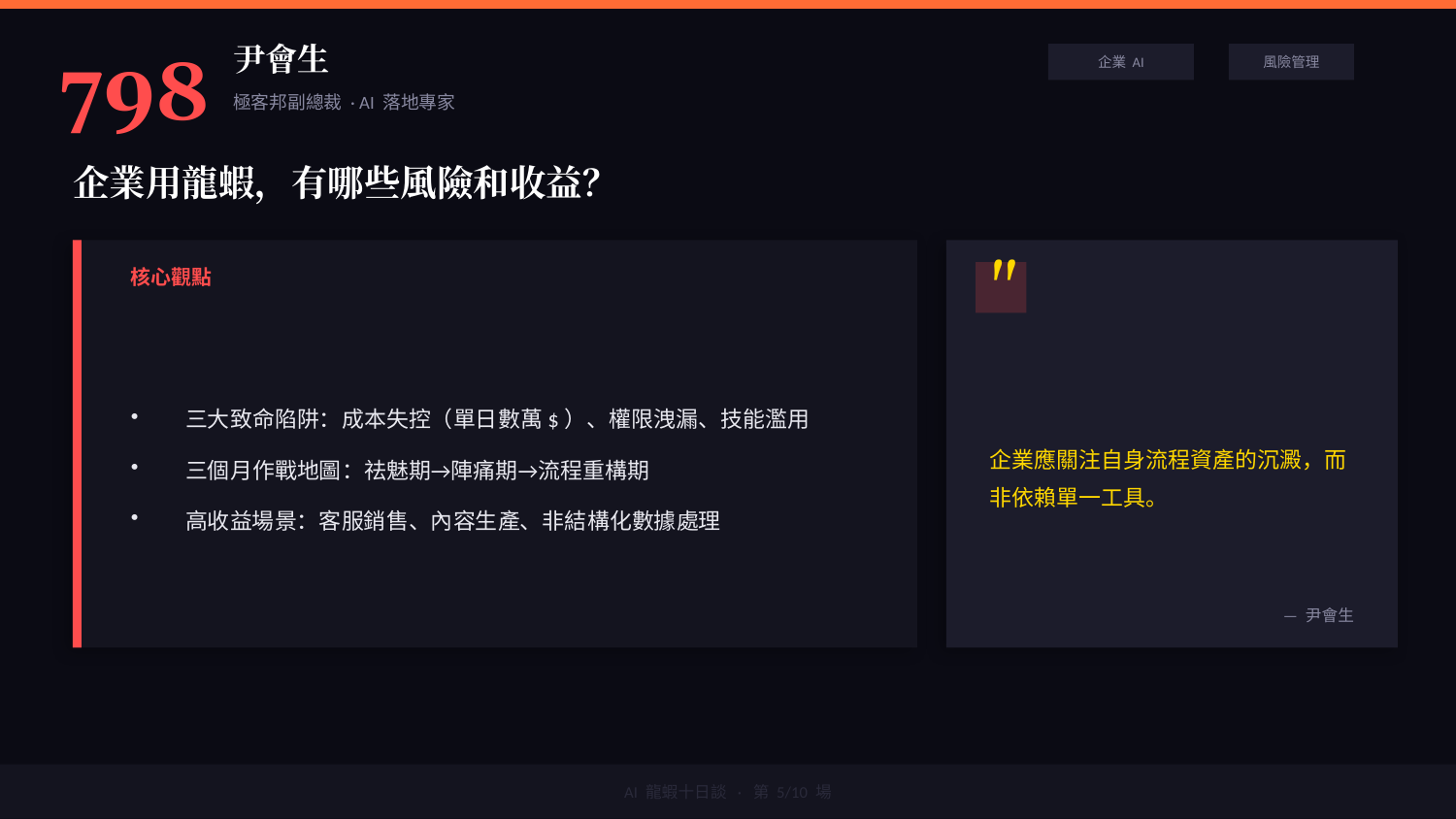

798
尹會生

企業 AI

風險管理
極客邦副總裁 · AI 落地專家
企業用龍蝦，有哪些風險和收益？

"
核心觀點

三大致命陷阱：成本失控（單日數萬$）、權限洩漏、技能濫用
三個月作戰地圖：祛魅期→陣痛期→流程重構期
高收益場景：客服銷售、內容生產、非結構化數據處理
企業應關注自身流程資產的沉澱，而非依賴單一工具。
— 尹會生

AI 龍蝦十日談  ·  第 5/10 場